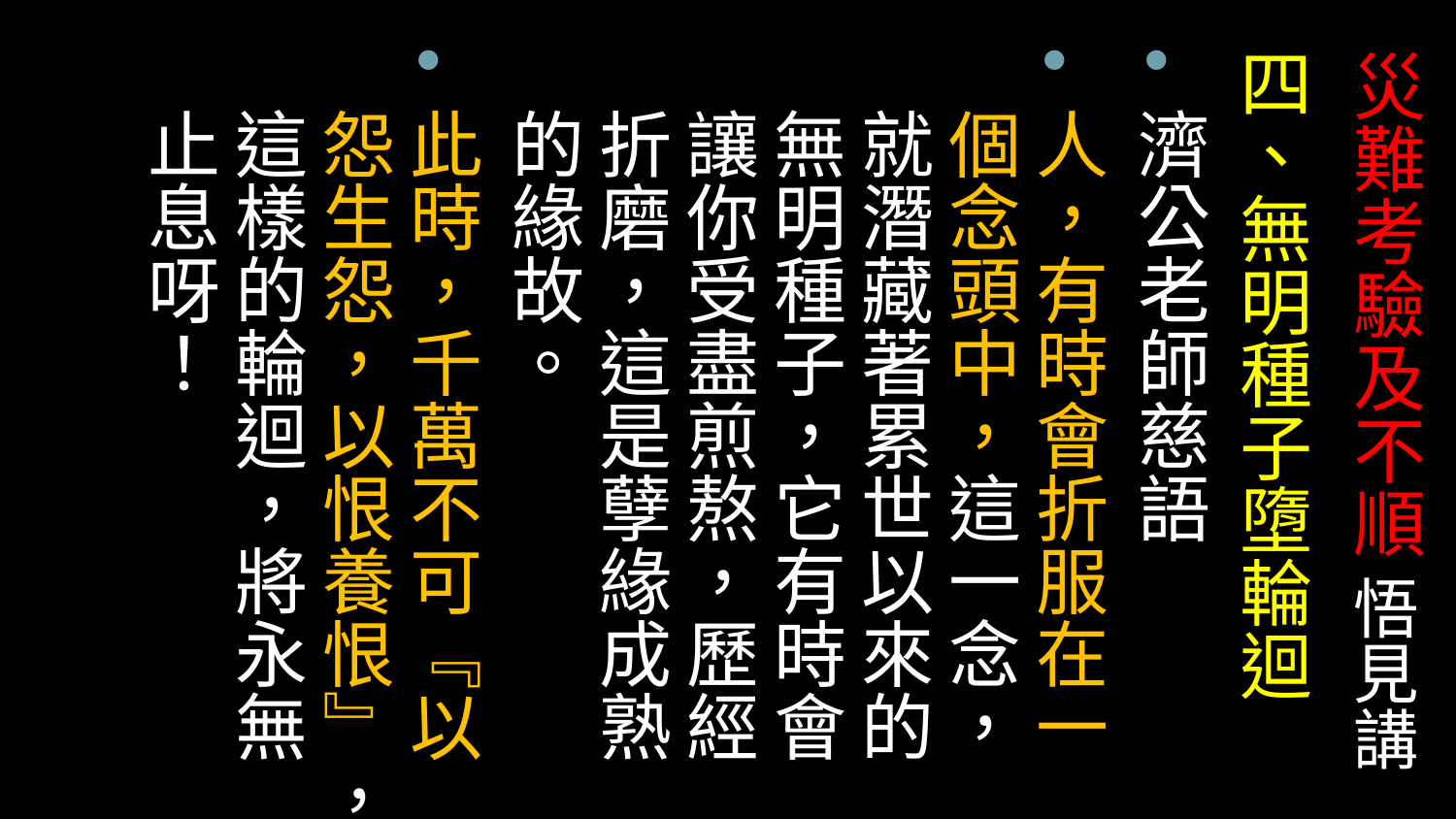

四、無明種子墮輪迴
濟公老師慈語
人，有時會折服在一個念頭中，這一念，就潛藏著累世以來的無明種子，它有時會讓你受盡煎熬，歷經折磨，這是孽緣成熟的緣故。
此時，千萬不可『以怨生怨，以恨養恨』，這樣的輪迴，將永無止息呀！

# 災難考驗及不順 悟見講